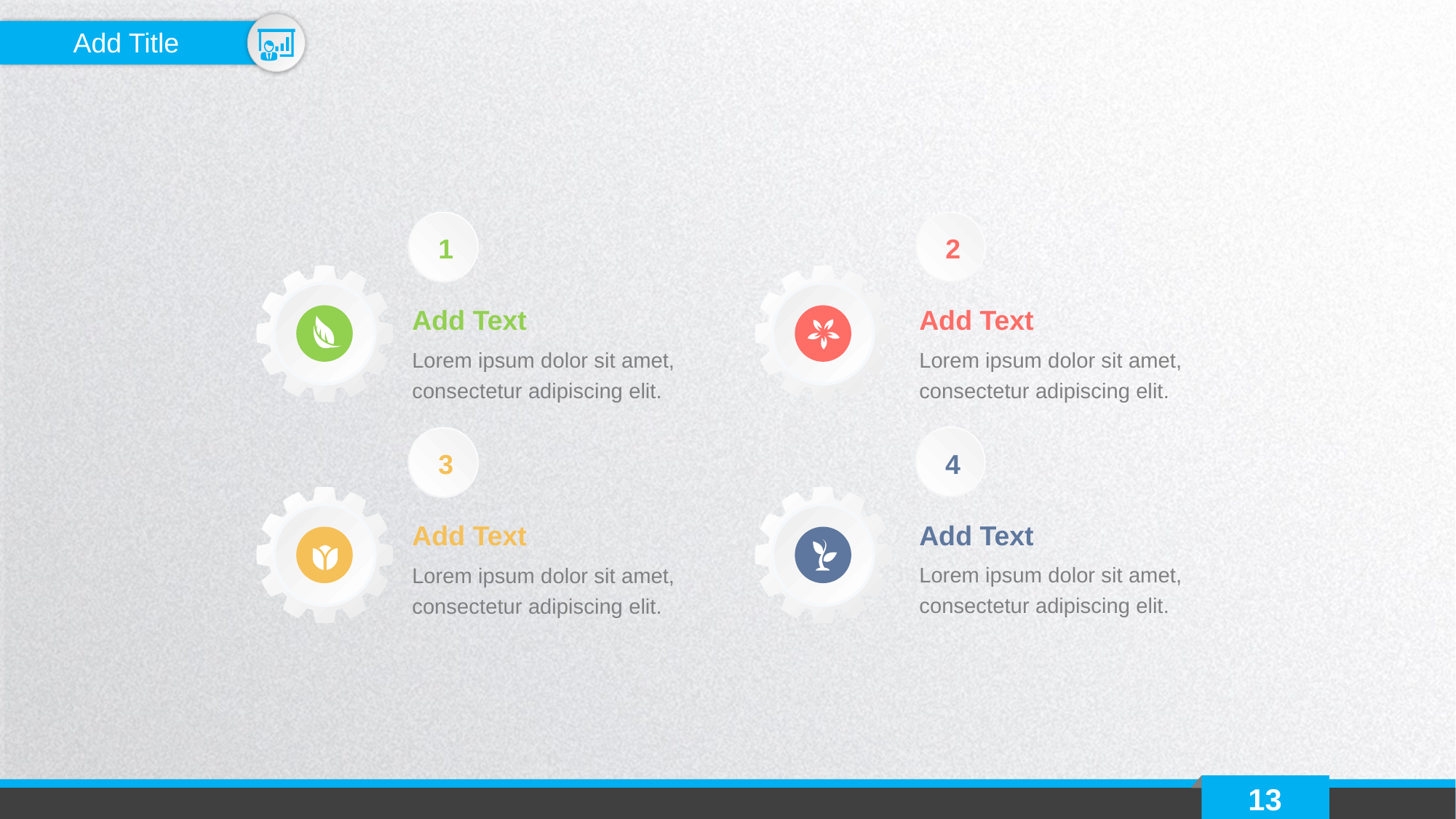

Add Title

1

2

Add Text
Add Text
Lorem ipsum dolor sit amet, consectetur adipiscing elit.
Lorem ipsum dolor sit amet, consectetur adipiscing elit.

4

3

Add Text
Add Text
Lorem ipsum dolor sit amet, consectetur adipiscing elit.
Lorem ipsum dolor sit amet, consectetur adipiscing elit.

13

延时符